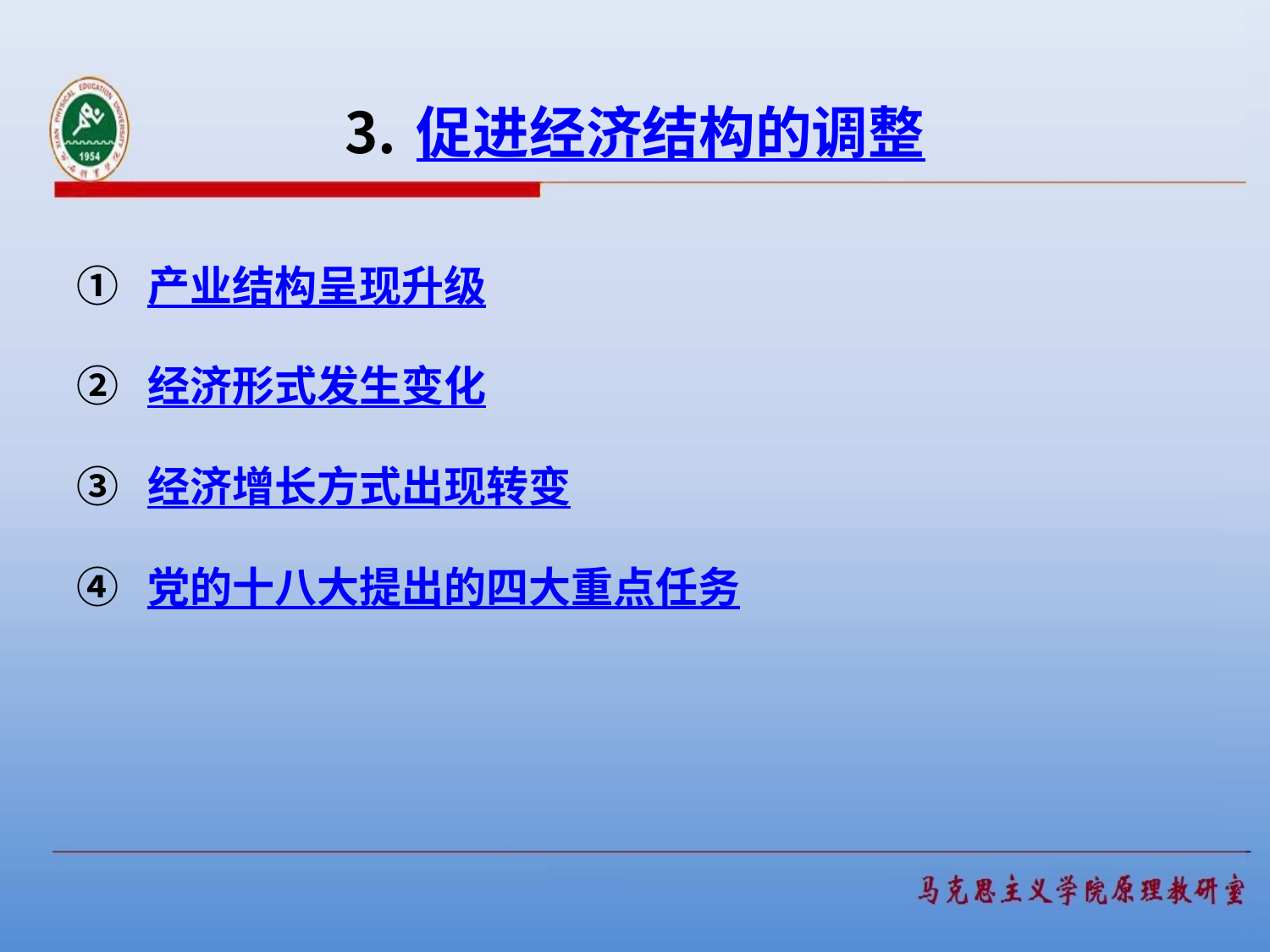

# 促进经济结构的调整
产业结构呈现升级
经济形式发生变化
经济增长方式出现转变
党的十八大提出的四大重点任务